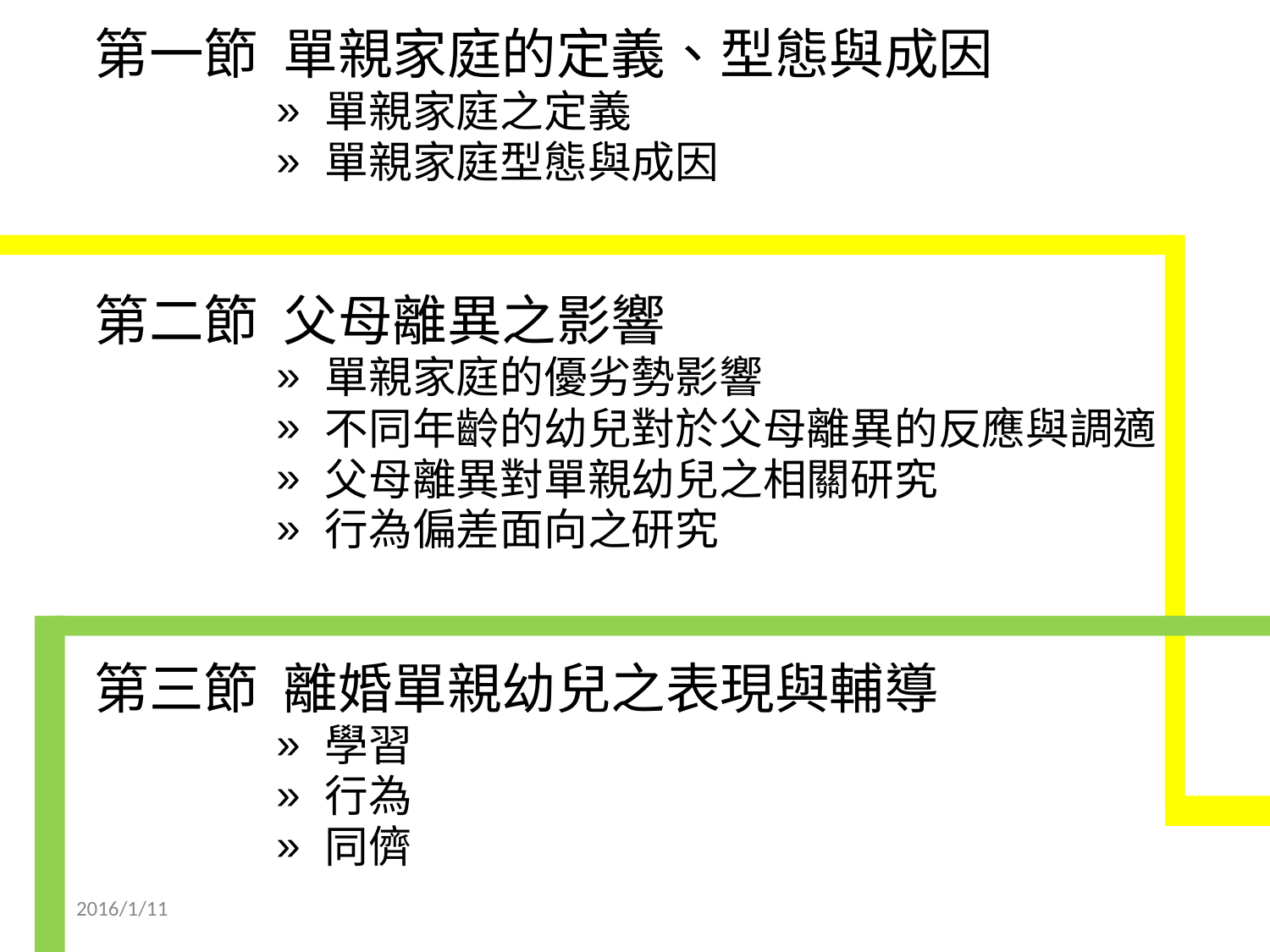

第一節  單親家庭的定義、型態與成因
單親家庭之定義
單親家庭型態與成因

第二節  父母離異之影響
單親家庭的優劣勢影響
不同年齡的幼兒對於父母離異的反應與調適
父母離異對單親幼兒之相關研究
行為偏差面向之研究

第三節  離婚單親幼兒之表現與輔導
學習
行為
同儕

2016/1/11